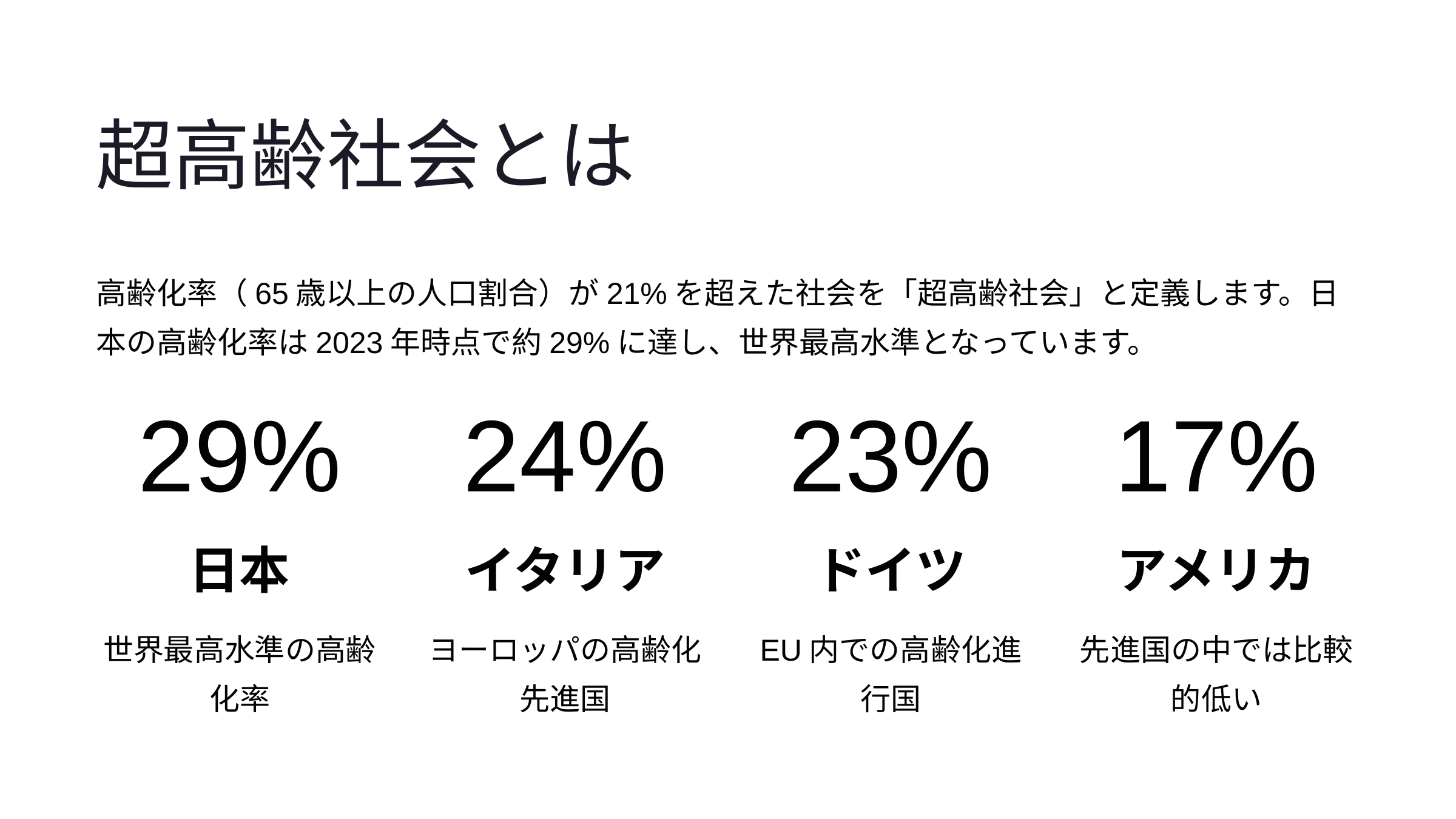

超高齢社会とは
高齢化率（65歳以上の人口割合）が21%を超えた社会を「超高齢社会」と定義します。日本の高齢化率は2023年時点で約29%に達し、世界最高水準となっています。
29%
24%
23%
17%
日本
イタリア
ドイツ
アメリカ
世界最高水準の高齢化率
ヨーロッパの高齢化先進国
EU内での高齢化進行国
先進国の中では比較的低い